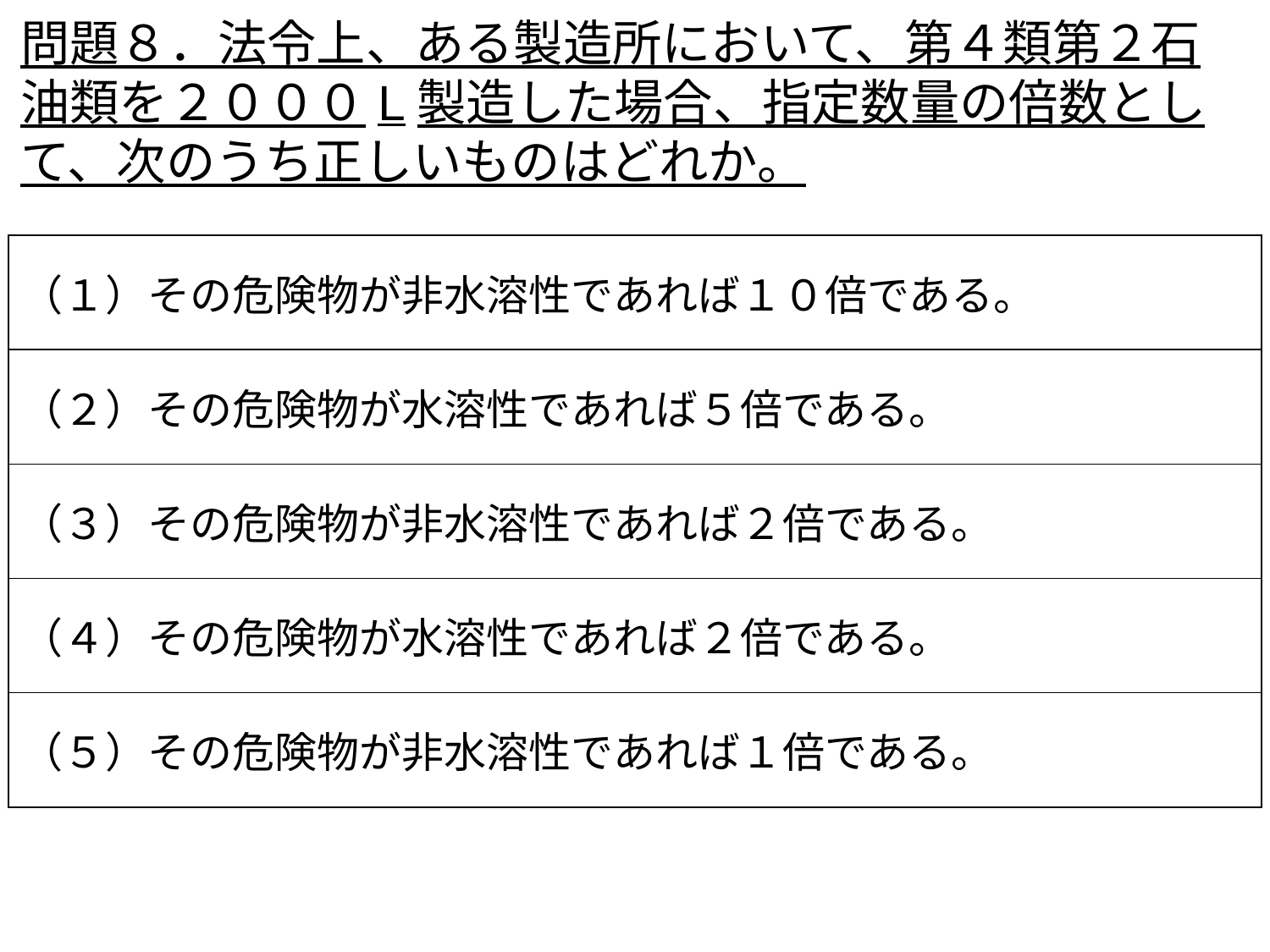

問題８．法令上、ある製造所において、第４類第２石油類を２０００L製造した場合、指定数量の倍数として、次のうち正しいものはどれか。
| （１）その危険物が非水溶性であれば１０倍である。 |
| --- |
| （２）その危険物が水溶性であれば５倍である。 |
| （３）その危険物が非水溶性であれば２倍である。 |
| （４）その危険物が水溶性であれば２倍である。 |
| （５）その危険物が非水溶性であれば１倍である。 |